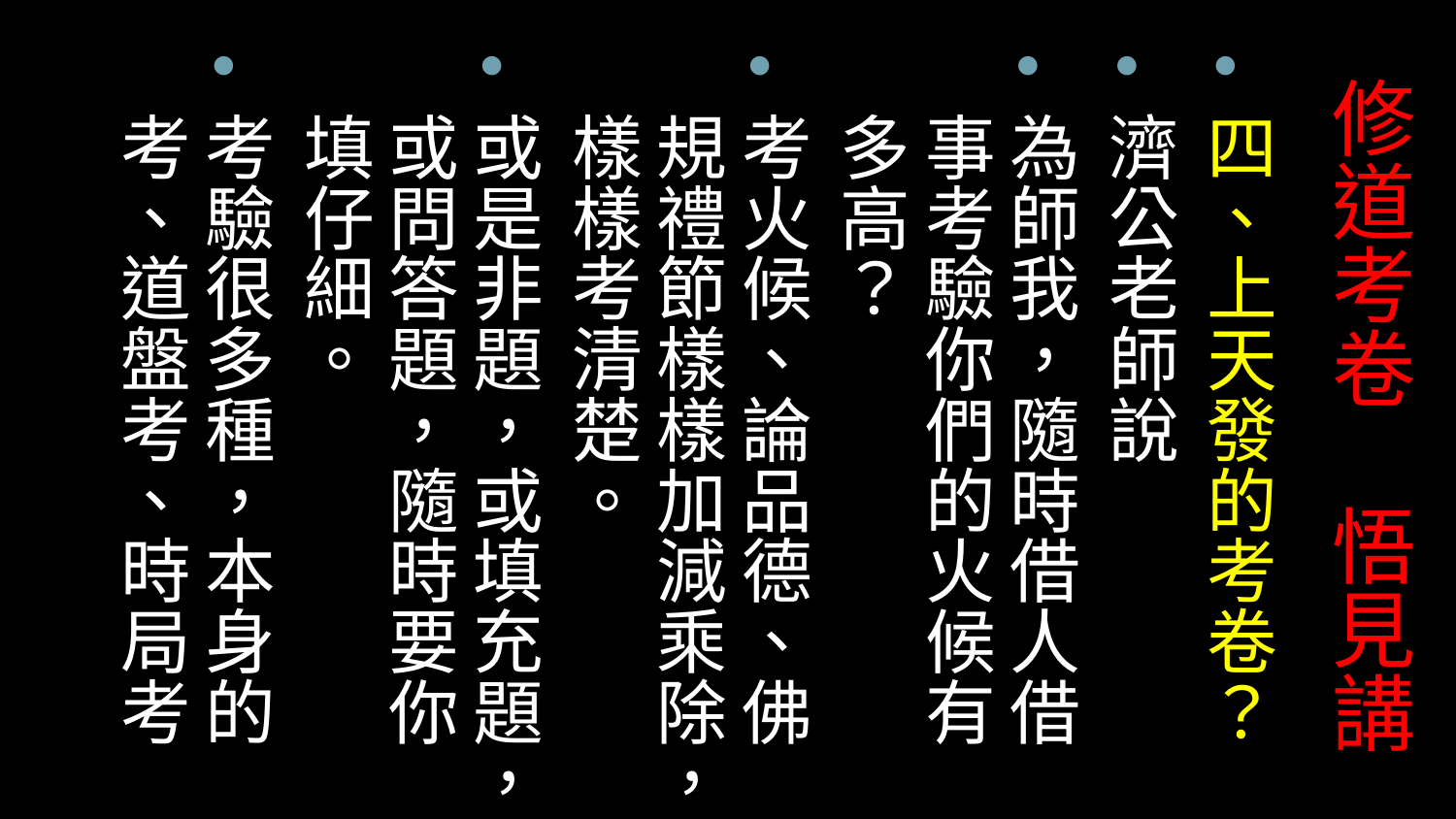

四、上天發的考卷？
濟公老師說
為師我，隨時借人借事考驗你們的火候有多高？
考火候、論品德、佛規禮節樣樣加減乘除，樣樣考清楚。
或是非題，或填充題，或問答題，隨時要你填仔細。
考驗很多種，本身的考、道盤考、時局考
# 修道考卷     悟見講